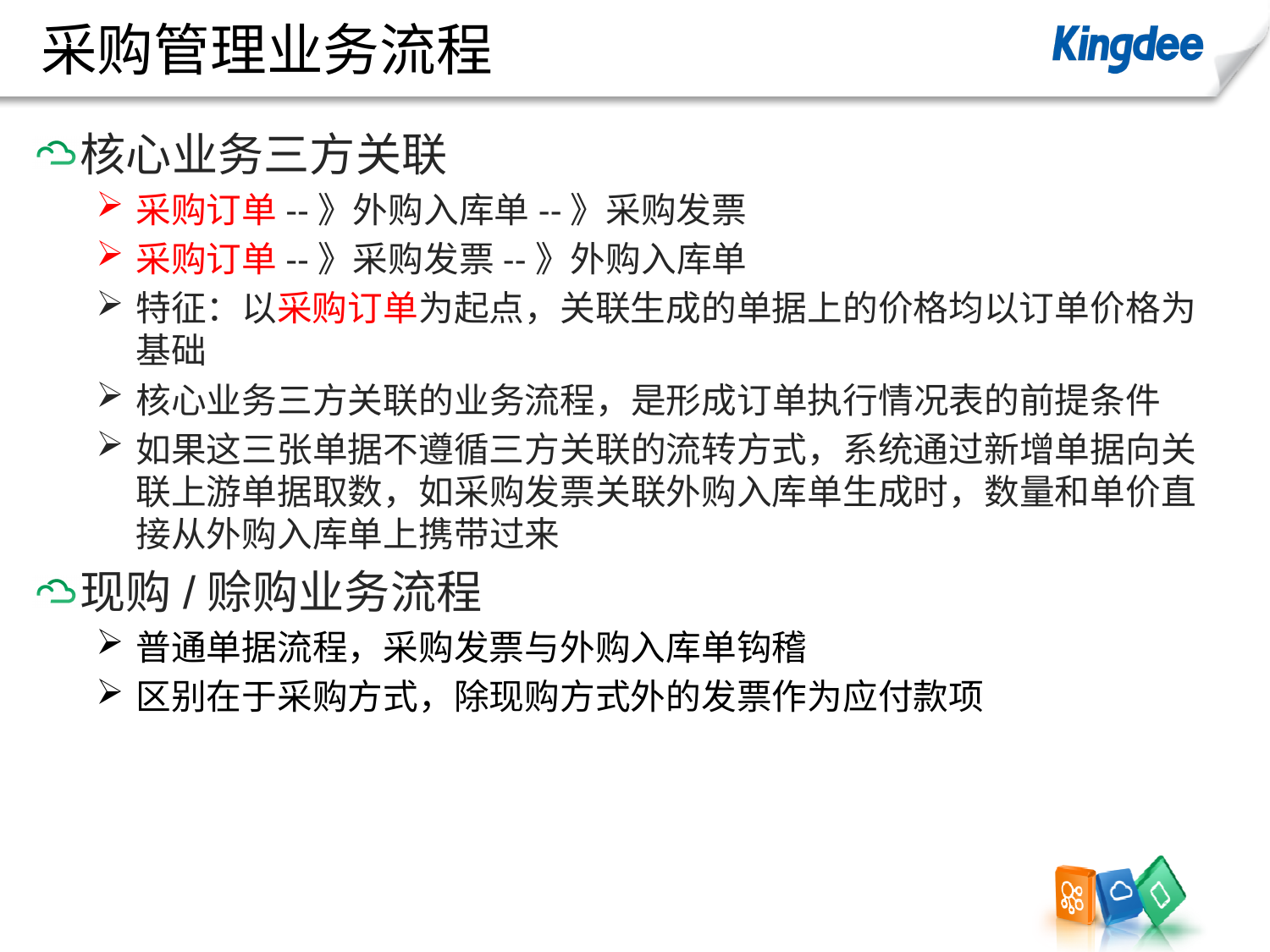

# 采购管理业务流程
核心业务三方关联
采购订单--》外购入库单--》采购发票
采购订单--》采购发票--》外购入库单
特征：以采购订单为起点，关联生成的单据上的价格均以订单价格为基础
核心业务三方关联的业务流程，是形成订单执行情况表的前提条件
如果这三张单据不遵循三方关联的流转方式，系统通过新增单据向关联上游单据取数，如采购发票关联外购入库单生成时，数量和单价直接从外购入库单上携带过来
现购/赊购业务流程
普通单据流程，采购发票与外购入库单钩稽
区别在于采购方式，除现购方式外的发票作为应付款项